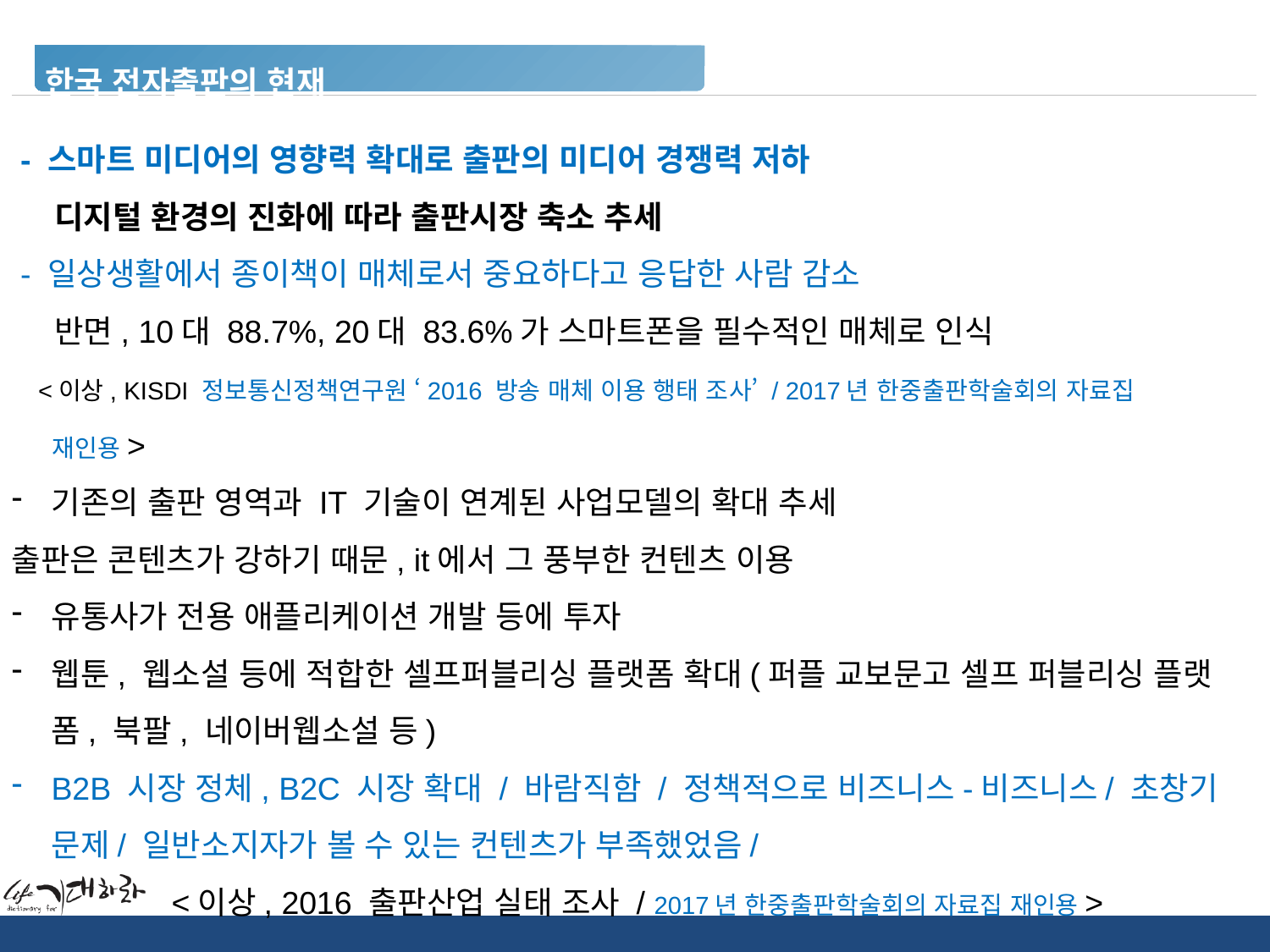

한국 전자출판의 현재
 - 스마트 미디어의 영향력 확대로 출판의 미디어 경쟁력 저하
    디지털 환경의 진화에 따라 출판시장 축소 추세
 - 일상생활에서 종이책이 매체로서 중요하다고 응답한 사람 감소
    반면, 10대 88.7%, 20대 83.6%가 스마트폰을 필수적인 매체로 인식
   <이상, KISDI 정보통신정책연구원 ‘2016 방송 매체 이용 행태 조사’ / 2017년 한중출판학술회의 자료집
     재인용>
기존의 출판 영역과 IT 기술이 연계된 사업모델의 확대 추세
출판은 콘텐츠가 강하기 때문, it에서 그 풍부한 컨텐츠 이용
유통사가 전용 애플리케이션 개발 등에 투자
웹툰, 웹소설 등에 적합한 셀프퍼블리싱 플랫폼 확대(퍼플 교보문고 셀프 퍼블리싱 플랫폼, 북팔, 네이버웹소설 등)
B2B 시장 정체, B2C 시장 확대 / 바람직함 / 정책적으로 비즈니스-비즈니스/ 초창기 문제/ 일반소지자가 볼 수 있는 컨텐츠가 부족했었음/
                  <이상, 2016 출판산업 실태 조사 / 2017년 한중출판학술회의 자료집 재인용>